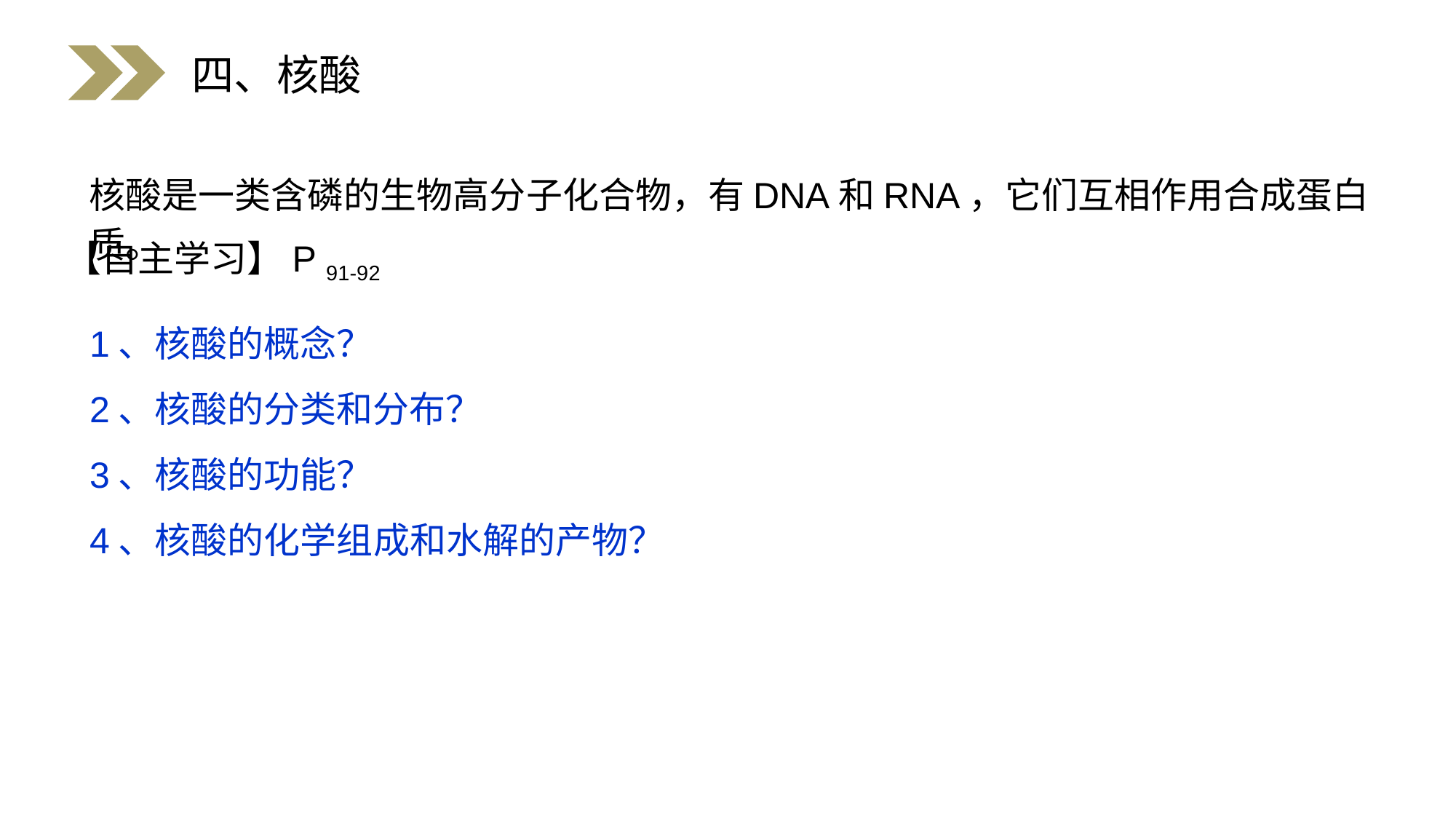

四、核酸
核酸是一类含磷的生物高分子化合物，有DNA和RNA，它们互相作用合成蛋白质。
【自主学习】P 91-92
1、核酸的概念？
2、核酸的分类和分布？
3、核酸的功能？
4、核酸的化学组成和水解的产物？